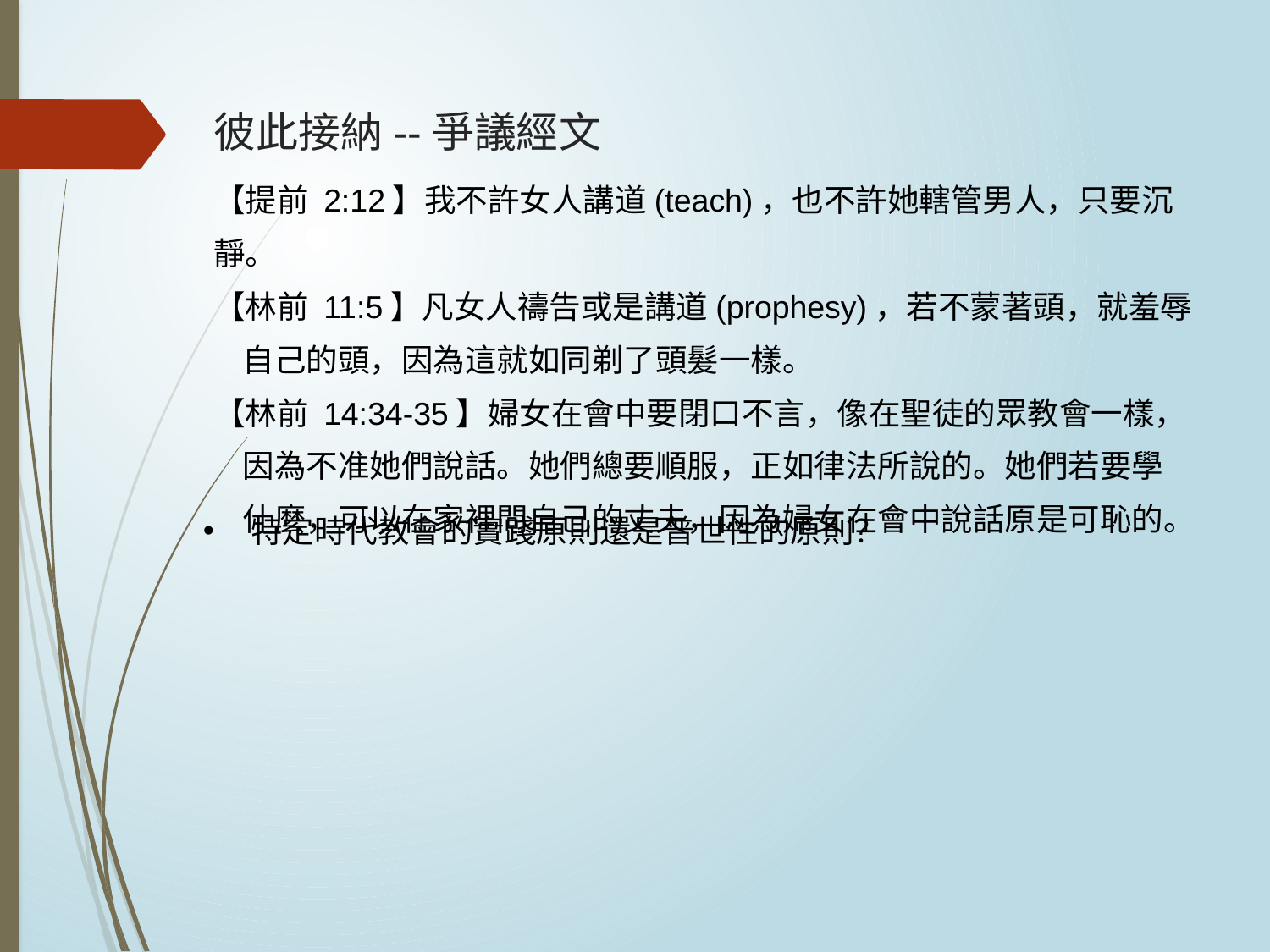

# 彼此接納--爭議經文
【提前 2:12】我不許女人講道(teach)，也不許她轄管男人，只要沉靜。
【林前 11:5】凡女人禱告或是講道(prophesy)，若不蒙著頭，就羞辱
   自己的頭，因為這就如同剃了頭髮一樣。
【林前 14:34-35】婦女在會中要閉口不言，像在聖徒的眾教會一樣，
   因為不准她們說話。她們總要順服，正如律法所說的。她們若要學
   什麼，可以在家裡問自己的丈夫，因為婦女在會中說話原是可恥的。
特定時代教會的實踐原則還是普世性的原則？